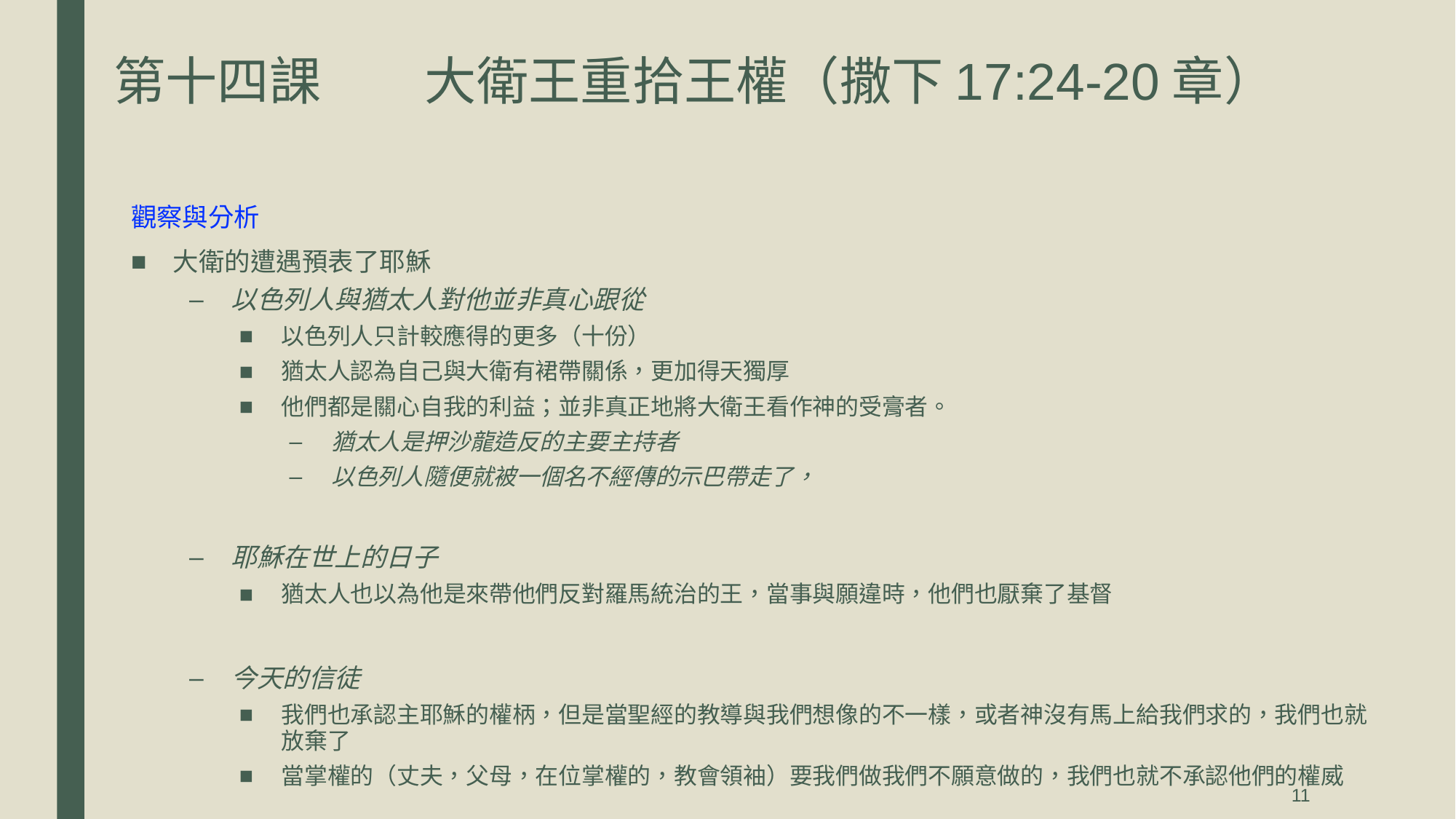

# 第十四課	大衛王重拾王權（撒下17:24-20章）
觀察與分析
大衛的遭遇預表了耶穌
以色列人與猶太人對他並非真心跟從
以色列人只計較應得的更多（十份）
猶太人認為自己與大衛有裙帶關係，更加得天獨厚
他們都是關心自我的利益；並非真正地將大衛王看作神的受膏者。
猶太人是押沙龍造反的主要主持者
以色列人隨便就被一個名不經傳的示巴帶走了，

耶穌在世上的日子
猶太人也以為他是來帶他們反對羅馬統治的王，當事與願違時，他們也厭棄了基督

今天的信徒
我們也承認主耶穌的權柄，但是當聖經的教導與我們想像的不一樣，或者神沒有馬上給我們求的，我們也就放棄了
當掌權的（丈夫，父母，在位掌權的，教會領袖）要我們做我們不願意做的，我們也就不承認他們的權威

11